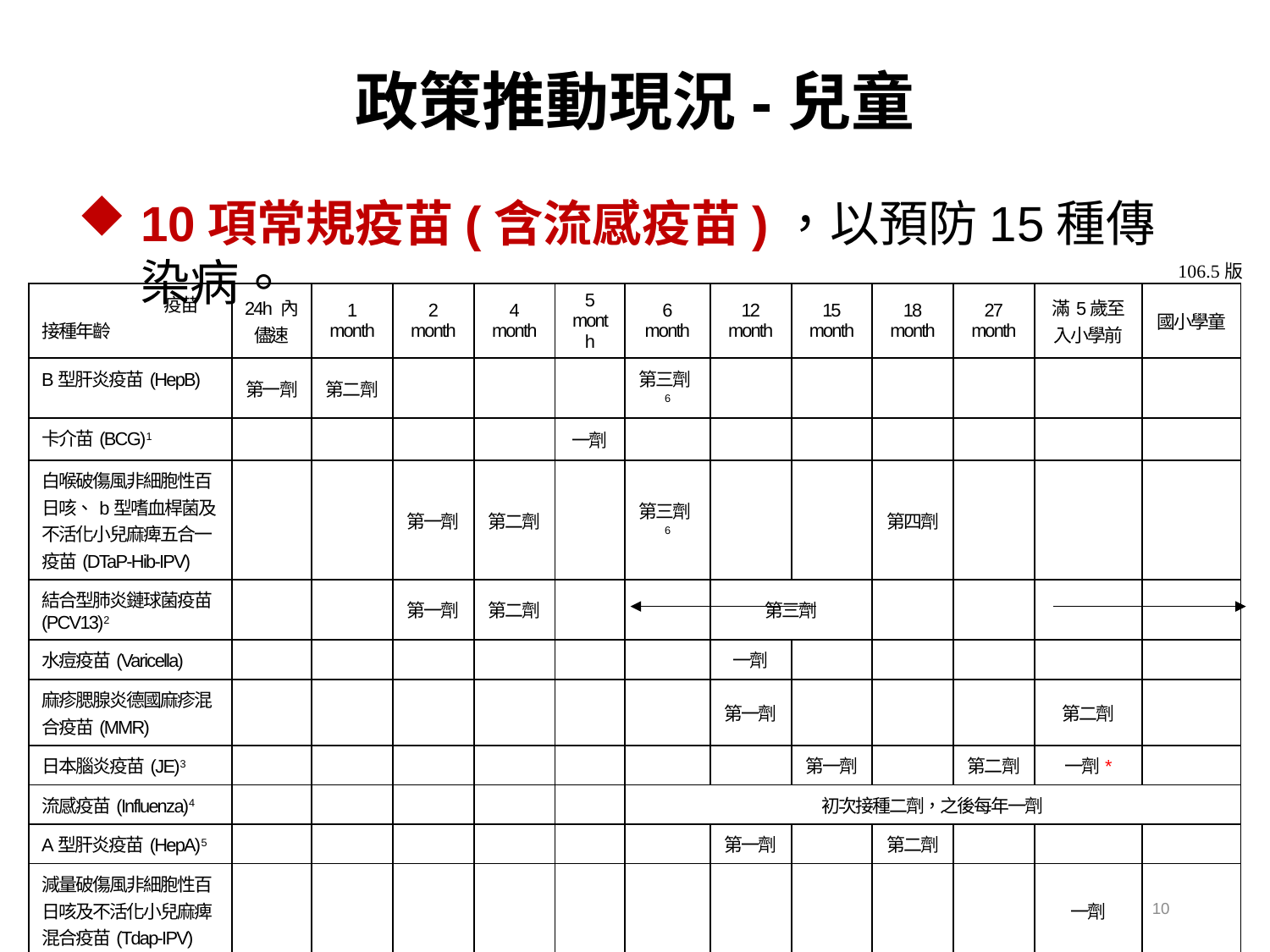

# 政策推動現況-兒童
10項常規疫苗(含流感疫苗)，以預防15種傳染病。

106.5版
| 疫苗 接種年齡 | 24h 內 儘速 | 1 month | 2 month | 4 month | 5 month | 6 month | 12 month | 15 month | 18 month | 27 month | 滿5歲至入小學前 | 國小學童 |
| --- | --- | --- | --- | --- | --- | --- | --- | --- | --- | --- | --- | --- |
| B型肝炎疫苗(HepB) | 第一劑 | 第二劑 |  |  |  | 第三劑6 |  |  |  |  |  |  |
| 卡介苗(BCG)1 |  |  |  |  | 一劑 |  |  |  |  |  |  |  |
| 白喉破傷風非細胞性百日咳、b型嗜血桿菌及不活化小兒麻痺五合一疫苗(DTaP-Hib-IPV) |  |  | 第一劑 | 第二劑 |  | 第三劑6 |  |  | 第四劑 |  |  |  |
| 結合型肺炎鏈球菌疫苗(PCV13)2 |  |  | 第一劑 | 第二劑 |  |  | 第三劑 |  |  |  |  |  |
| 水痘疫苗(Varicella) |  |  |  |  |  |  | 一劑 |  |  |  |  |  |
| 麻疹腮腺炎德國麻疹混合疫苗(MMR) |  |  |  |  |  |  | 第一劑 |  |  |  | 第二劑 |  |
| 日本腦炎疫苗(JE)3 |  |  |  |  |  |  |  | 第一劑 |  | 第二劑 | 一劑\* |  |
| 流感疫苗(Influenza)4 |  |  |  |  |  | 初次接種二劑，之後每年一劑 |  |  |  |  |  |  |
| A型肝炎疫苗(HepA)5 |  |  |  |  |  |  | 第一劑 |  | 第二劑 |  |  |  |
| 減量破傷風非細胞性百日咳及不活化小兒麻痺混合疫苗(Tdap-IPV) |  |  |  |  |  |  |  |  |  |  | 一劑 |  |
10